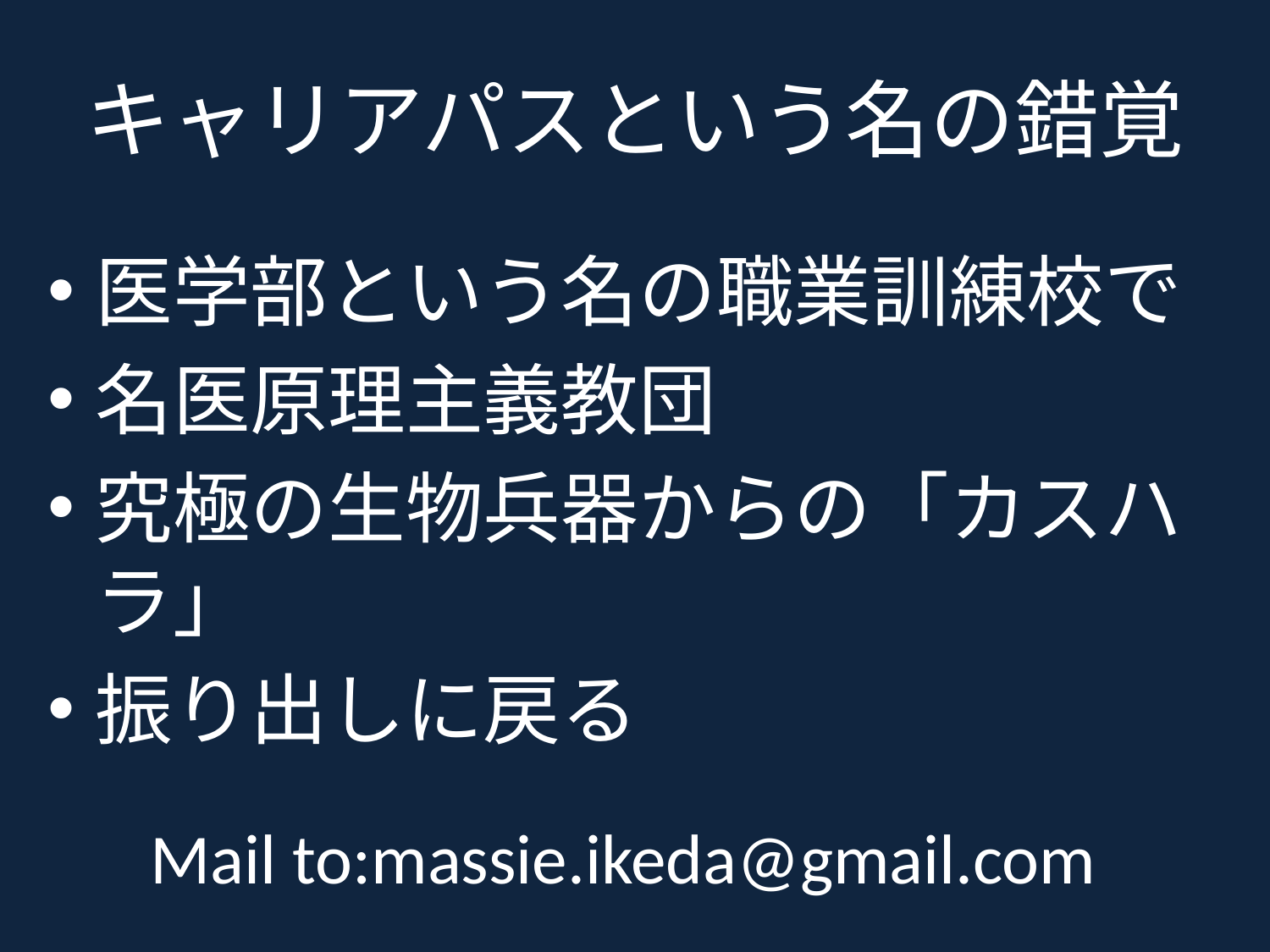

# キャリアパスという名の錯覚
医学部という名の職業訓練校で
名医原理主義教団
究極の生物兵器からの「カスハラ」
振り出しに戻る
Mail to:massie.ikeda@gmail.com